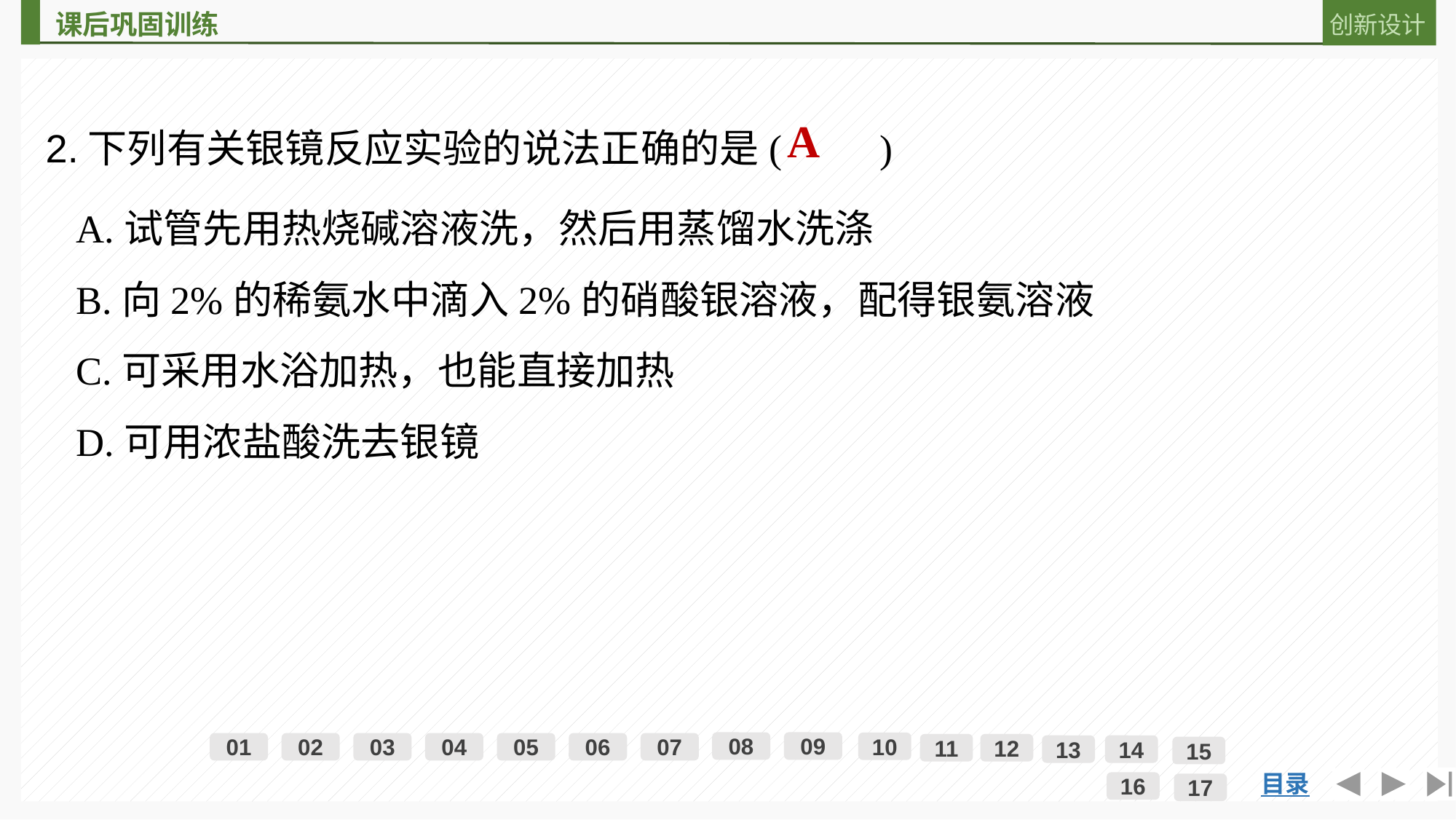

2.下列有关银镜反应实验的说法正确的是(　　)
A
A.试管先用热烧碱溶液洗，然后用蒸馏水洗涤
B.向2%的稀氨水中滴入2%的硝酸银溶液，配得银氨溶液
C.可采用水浴加热，也能直接加热
D.可用浓盐酸洗去银镜